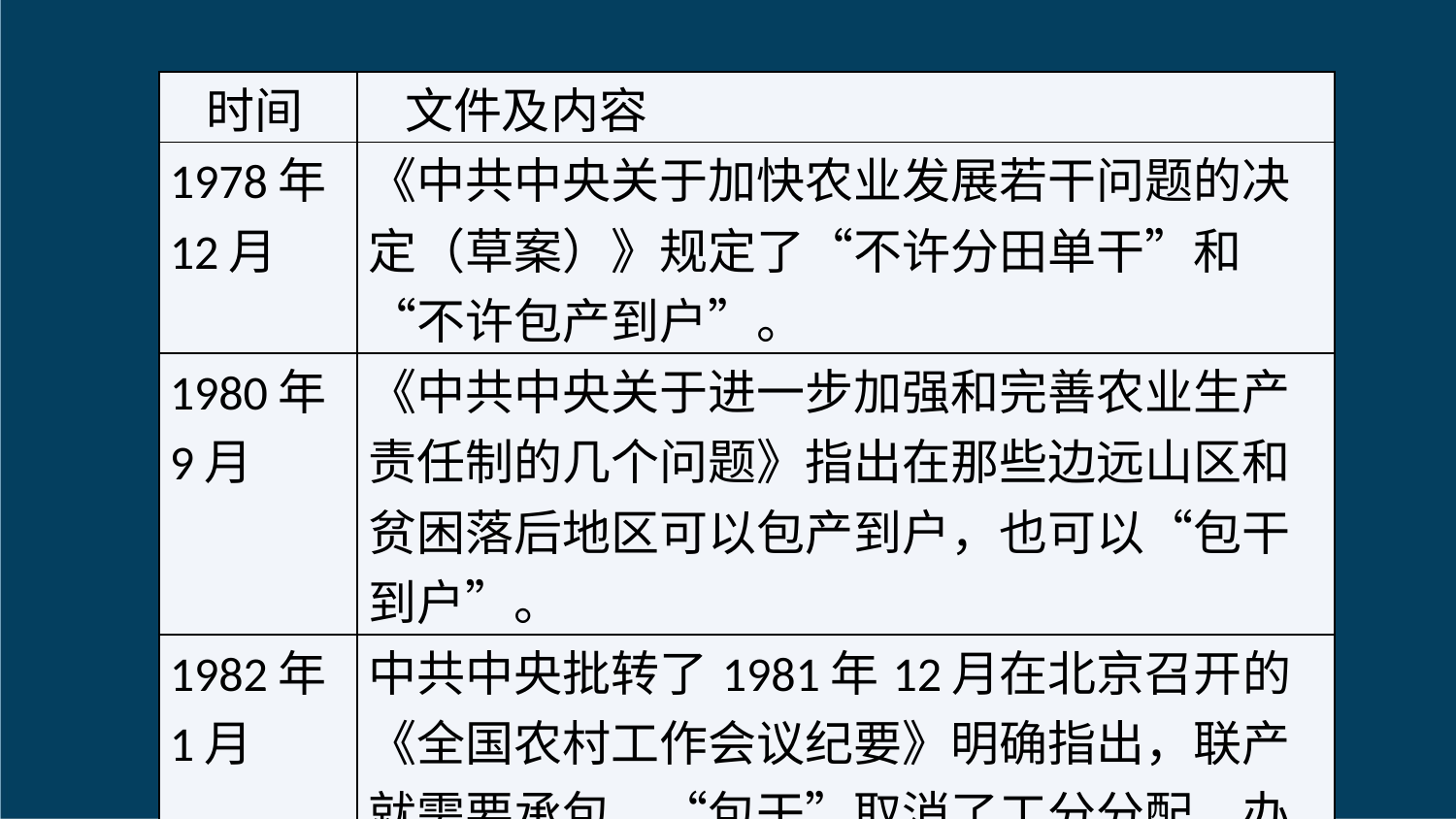

| 时间 | 文件及内容 |
| --- | --- |
| 1978年12月 | 《中共中央关于加快农业发展若干问题的决定（草案）》规定了“不许分田单干”和“不许包产到户”。 |
| 1980年9月 | 《中共中央关于进一步加强和完善农业生产责任制的几个问题》指出在那些边远山区和贫困落后地区可以包产到户，也可以“包干到户”。 |
| 1982年1月 | 中共中央批转了1981年12月在北京召开的《全国农村工作会议纪要》明确指出，联产就需要承包，“包干”取消了工分分配，办法简便，群众欢迎。 |